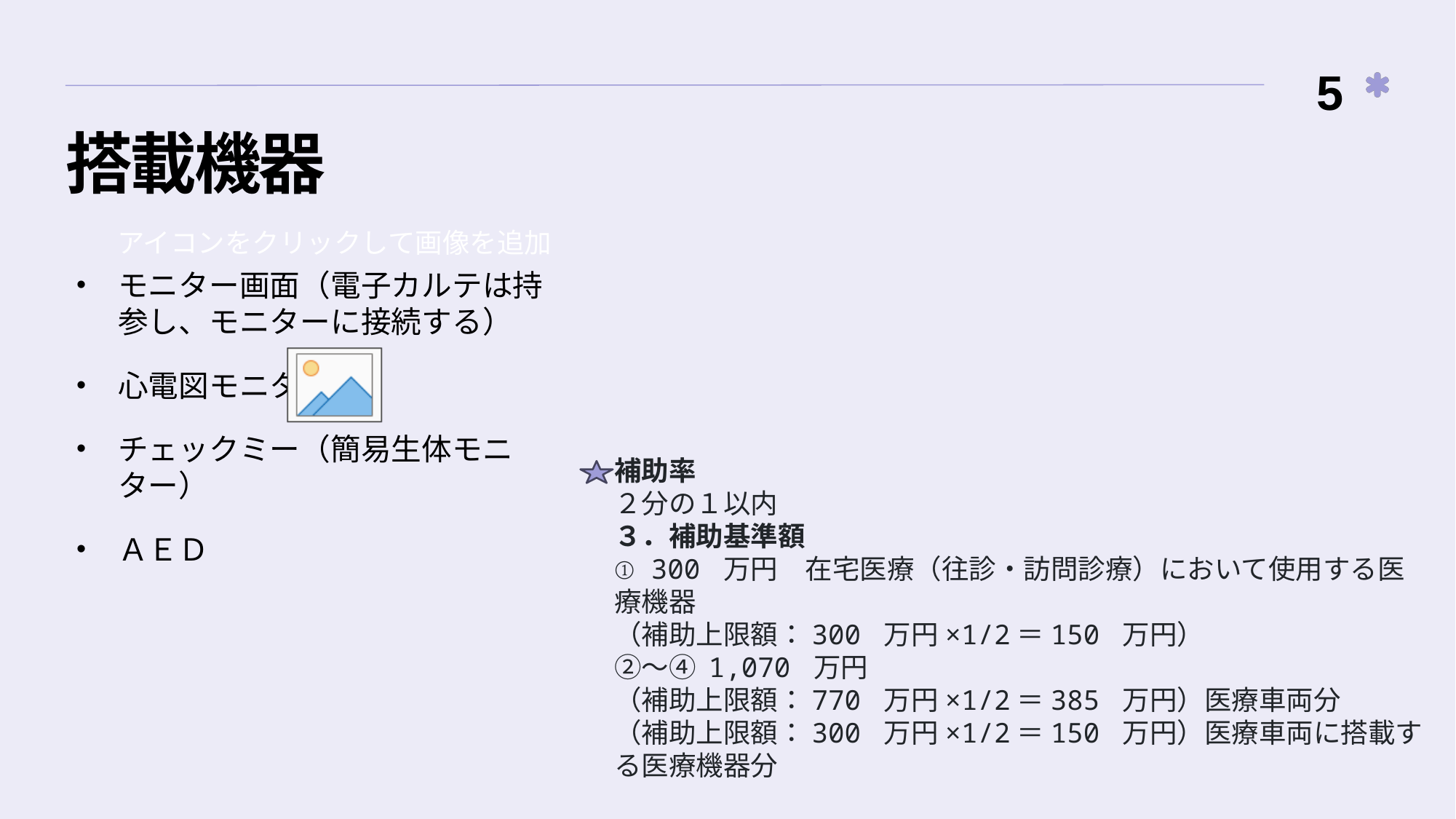

5
# 搭載機器

モニター画面（電子カルテは持参し、モニターに接続する）
心電図モニター
チェックミー（簡易生体モニター）
ＡＥＤ
補助率
２分の１以内
３．補助基準額
① 300 万円　在宅医療（往診・訪問診療）において使用する医療機器
（補助上限額：300 万円×1/2＝150 万円）
②～④ 1,070 万円
（補助上限額：770 万円×1/2＝385 万円）医療車両分
（補助上限額：300 万円×1/2＝150 万円）医療車両に搭載する医療機器分